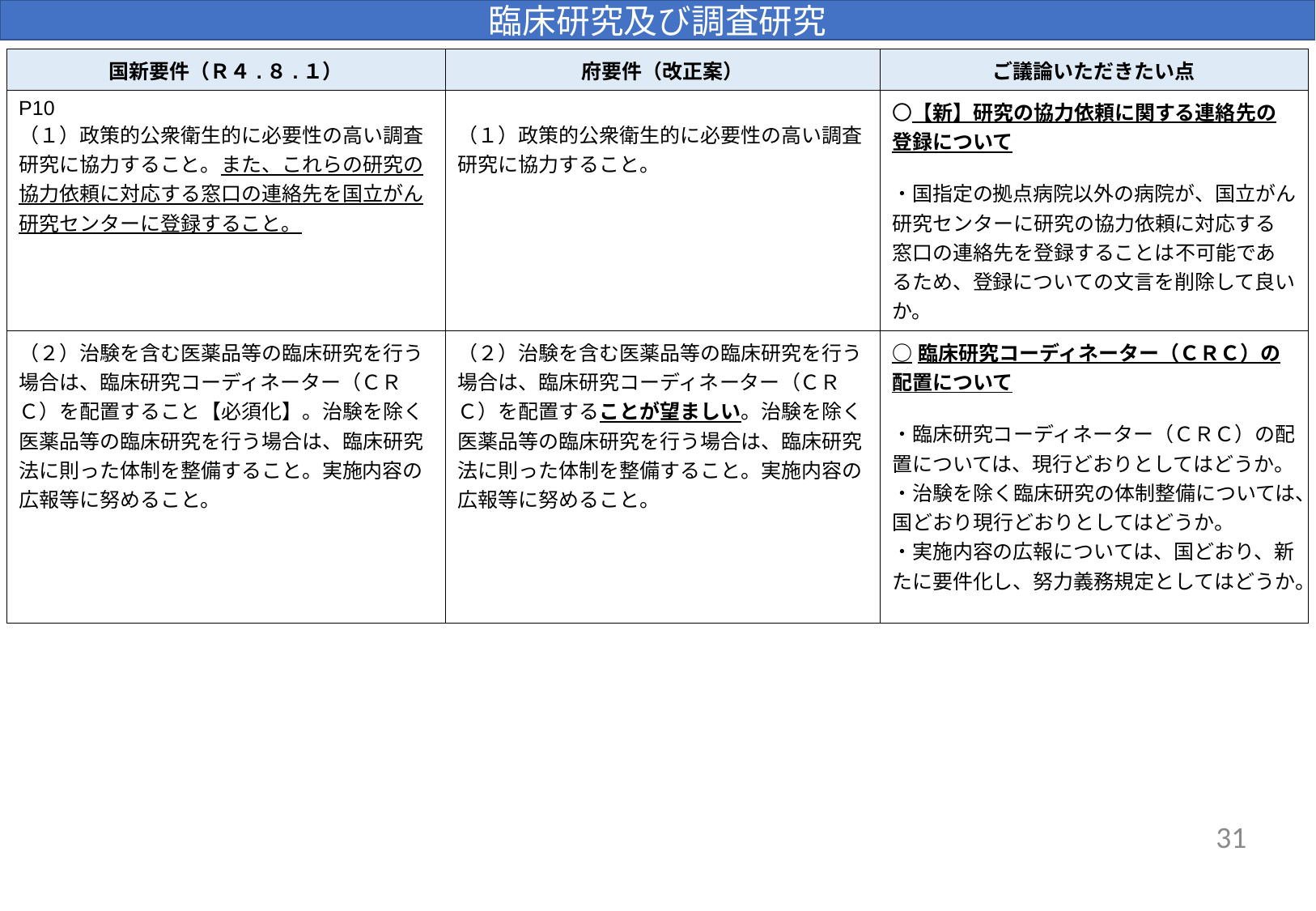

臨床研究及び調査研究
| 国新要件（Ｒ４.８.１） | 府要件（改正案） | ご議論いただきたい点 |
| --- | --- | --- |
| P10 （１）政策的公衆衛生的に必要性の高い調査研究に協力すること。また、これらの研究の協力依頼に対応する窓口の連絡先を国立がん研究センターに登録すること。 | （１）政策的公衆衛生的に必要性の高い調査研究に協力すること。 | 〇【新】研究の協力依頼に関する連絡先の登録について ・国指定の拠点病院以外の病院が、国立がん研究センターに研究の協力依頼に対応する窓口の連絡先を登録することは不可能であるため、登録についての文言を削除して良いか。 |
| （２）治験を含む医薬品等の臨床研究を行う場合は、臨床研究コーディネーター（ＣＲＣ）を配置すること【必須化】。治験を除く医薬品等の臨床研究を行う場合は、臨床研究法に則った体制を整備すること。実施内容の広報等に努めること。 | （２）治験を含む医薬品等の臨床研究を行う場合は、臨床研究コーディネーター（ＣＲＣ）を配置することが望ましい。治験を除く医薬品等の臨床研究を行う場合は、臨床研究法に則った体制を整備すること。実施内容の広報等に努めること。 | ○臨床研究コーディネーター（ＣＲＣ）の配置について ・臨床研究コーディネーター（ＣＲＣ）の配置については、現行どおりとしてはどうか。 ・治験を除く臨床研究の体制整備については、国どおり現行どおりとしてはどうか。 ・実施内容の広報については、国どおり、新たに要件化し、努力義務規定としてはどうか。 |
31